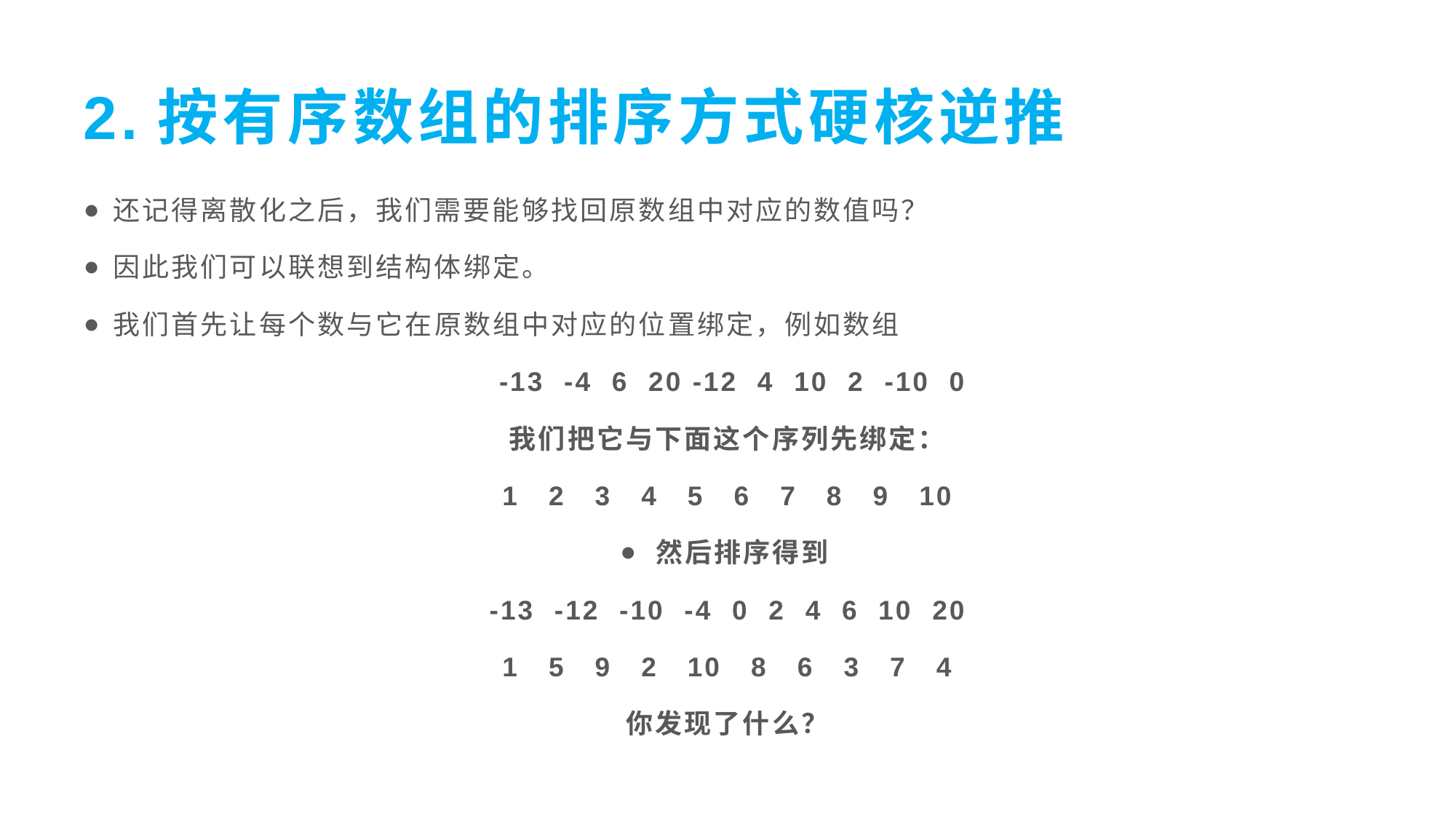

# 2.按有序数组的排序方式硬核逆推
还记得离散化之后，我们需要能够找回原数组中对应的数值吗？
因此我们可以联想到结构体绑定。
我们首先让每个数与它在原数组中对应的位置绑定，例如数组
 -13  -4  6  20 -12  4  10  2  -10  0
我们把它与下面这个序列先绑定：
1   2   3   4   5   6   7   8   9   10
然后排序得到
-13  -12  -10  -4  0  2  4  6  10  20
1   5   9   2   10   8   6   3   7   4
你发现了什么？